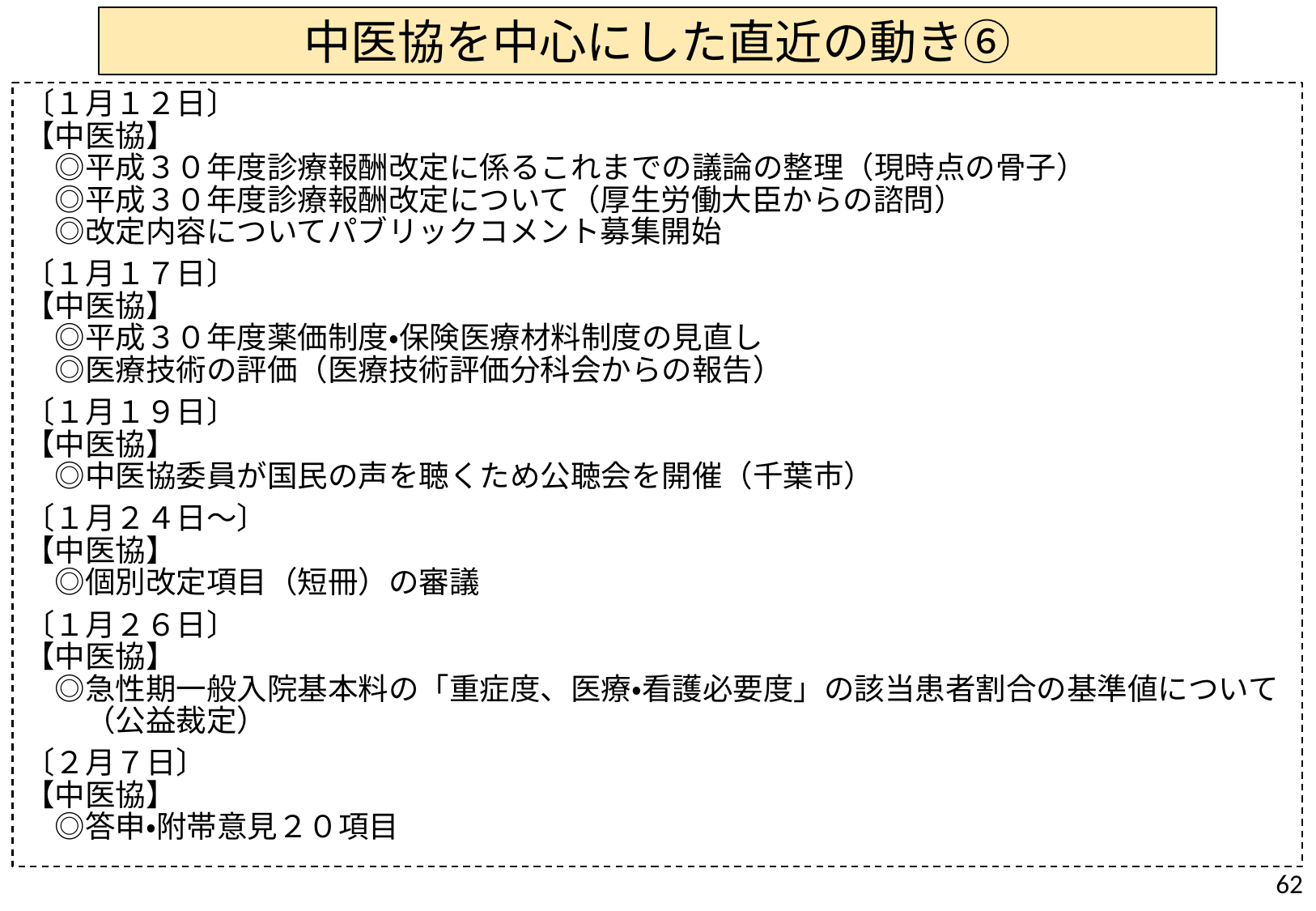

中医協を中心にした直近の動き⑥
〔１月１２日〕
【中医協】
　◎平成３０年度診療報酬改定に係るこれまでの議論の整理（現時点の骨子）
　◎平成３０年度診療報酬改定について（厚生労働大臣からの諮問）
　◎改定内容についてパブリックコメント募集開始
〔１月１７日〕
【中医協】
　◎平成３０年度薬価制度・保険医療材料制度の見直し
　◎医療技術の評価（医療技術評価分科会からの報告）
〔１月１９日〕
【中医協】
　◎中医協委員が国民の声を聴くため公聴会を開催（千葉市）
〔１月２４日～〕
【中医協】
　◎個別改定項目（短冊）の審議
〔１月２６日〕
【中医協】
　◎急性期一般入院基本料の「重症度、医療・看護必要度」の該当患者割合の基準値について
　　（公益裁定）
〔２月７日〕
【中医協】
　◎答申・附帯意見２０項目

62